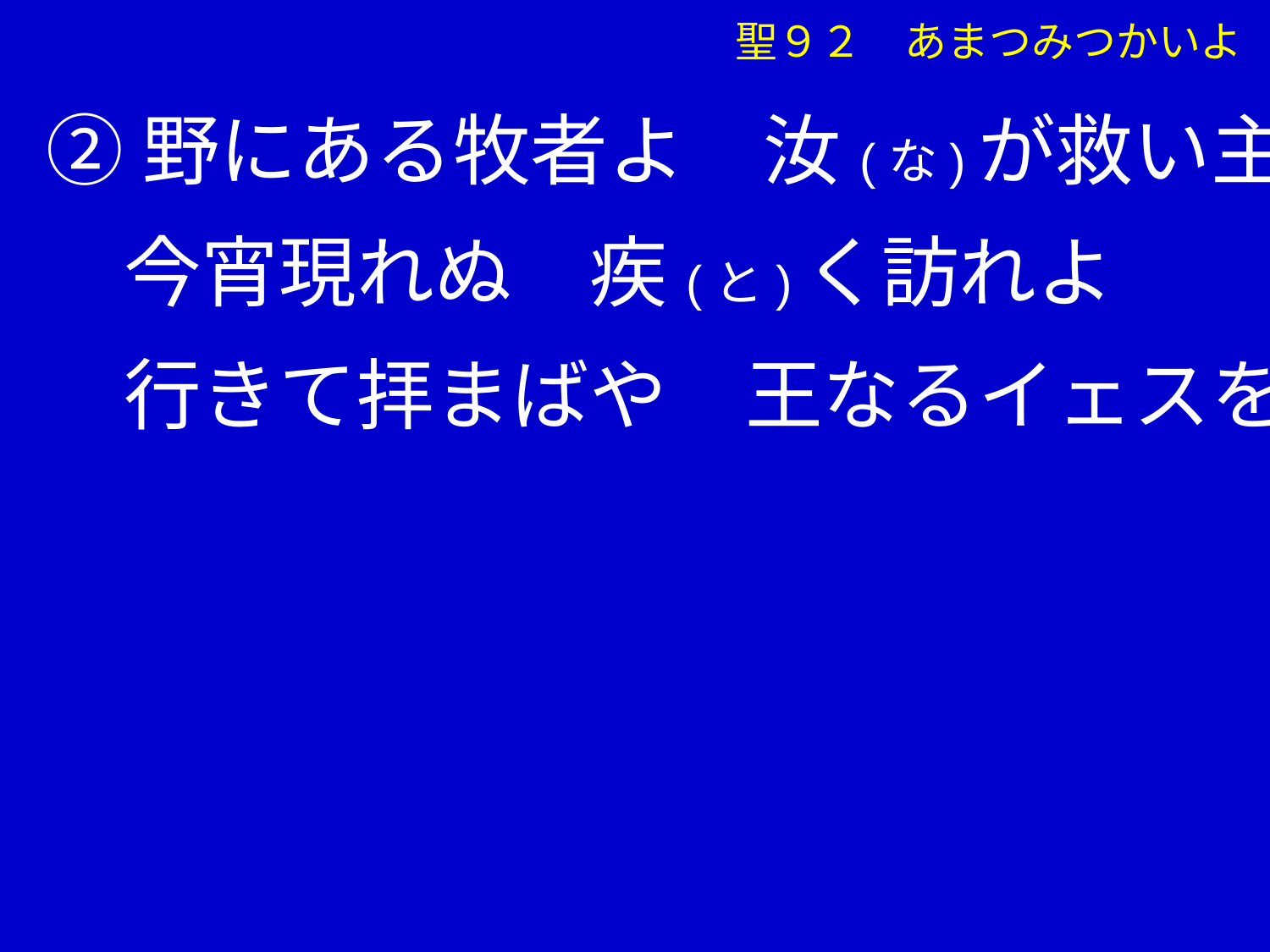

②野にある牧者よ　汝(な)が救い主
　今宵現れぬ　疾(と)く訪れよ
　行きて拝まばや　王なるイェスを
聖９２　あまつみつかいよ